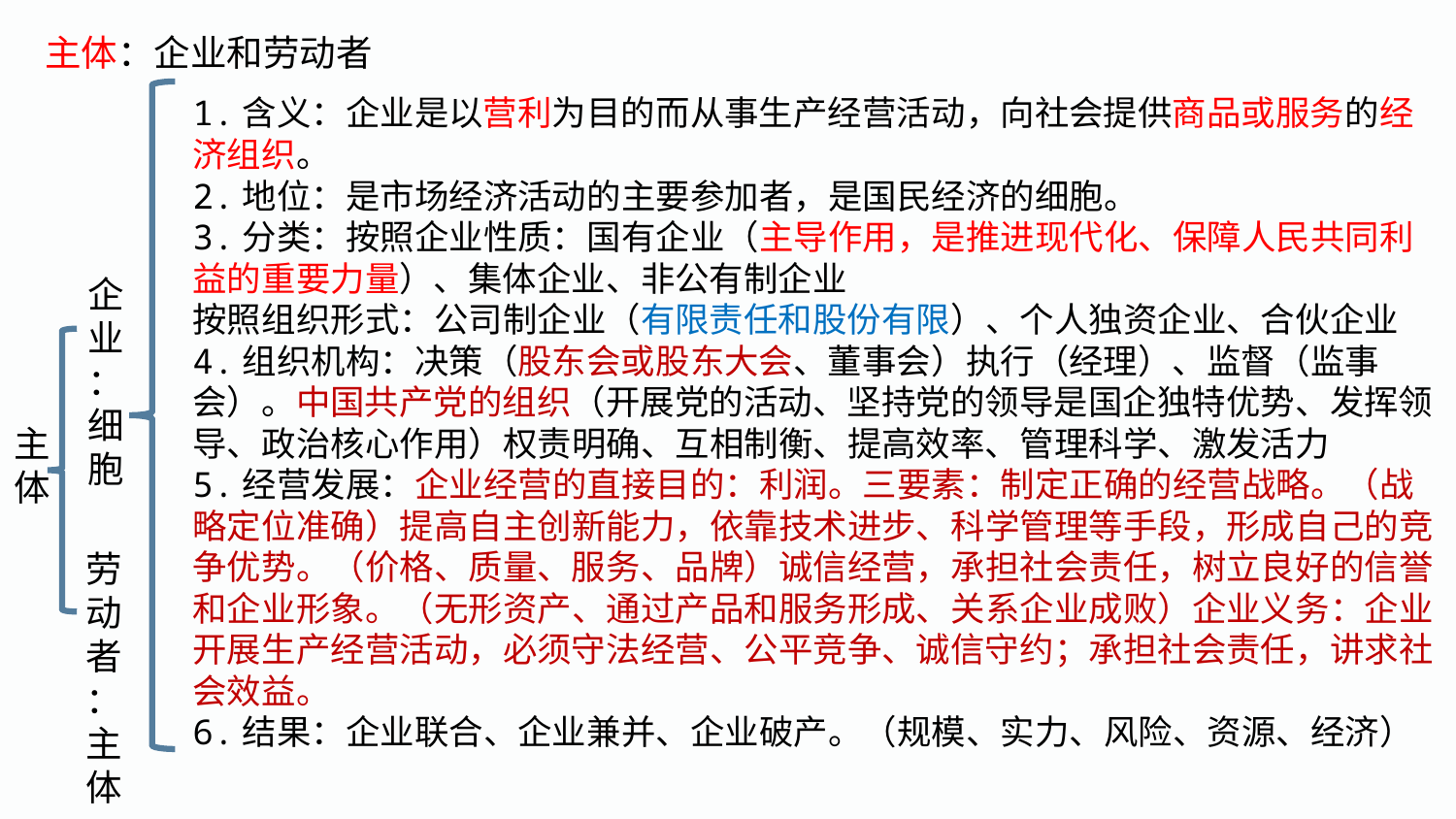

主体：企业和劳动者

1.含义：企业是以营利为目的而从事生产经营活动，向社会提供商品或服务的经济组织。
2.地位：是市场经济活动的主要参加者，是国民经济的细胞。
3.分类：按照企业性质：国有企业（主导作用，是推进现代化、保障人民共同利益的重要力量）、集体企业、非公有制企业
按照组织形式：公司制企业（有限责任和股份有限）、个人独资企业、合伙企业
4.组织机构：决策（股东会或股东大会、董事会）执行（经理）、监督（监事会）。中国共产党的组织（开展党的活动、坚持党的领导是国企独特优势、发挥领导、政治核心作用）权责明确、互相制衡、提高效率、管理科学、激发活力
5.经营发展：企业经营的直接目的：利润。三要素：制定正确的经营战略。（战略定位准确）提高自主创新能力，依靠技术进步、科学管理等手段，形成自己的竞争优势。（价格、质量、服务、品牌）诚信经营，承担社会责任，树立良好的信誉和企业形象。（无形资产、通过产品和服务形成、关系企业成败）企业义务：企业开展生产经营活动，必须守法经营、公平竞争、诚信守约；承担社会责任，讲求社会效益。
6.结果：企业联合、企业兼并、企业破产。（规模、实力、风险、资源、经济）
企业：细胞

主体
劳动者：主体